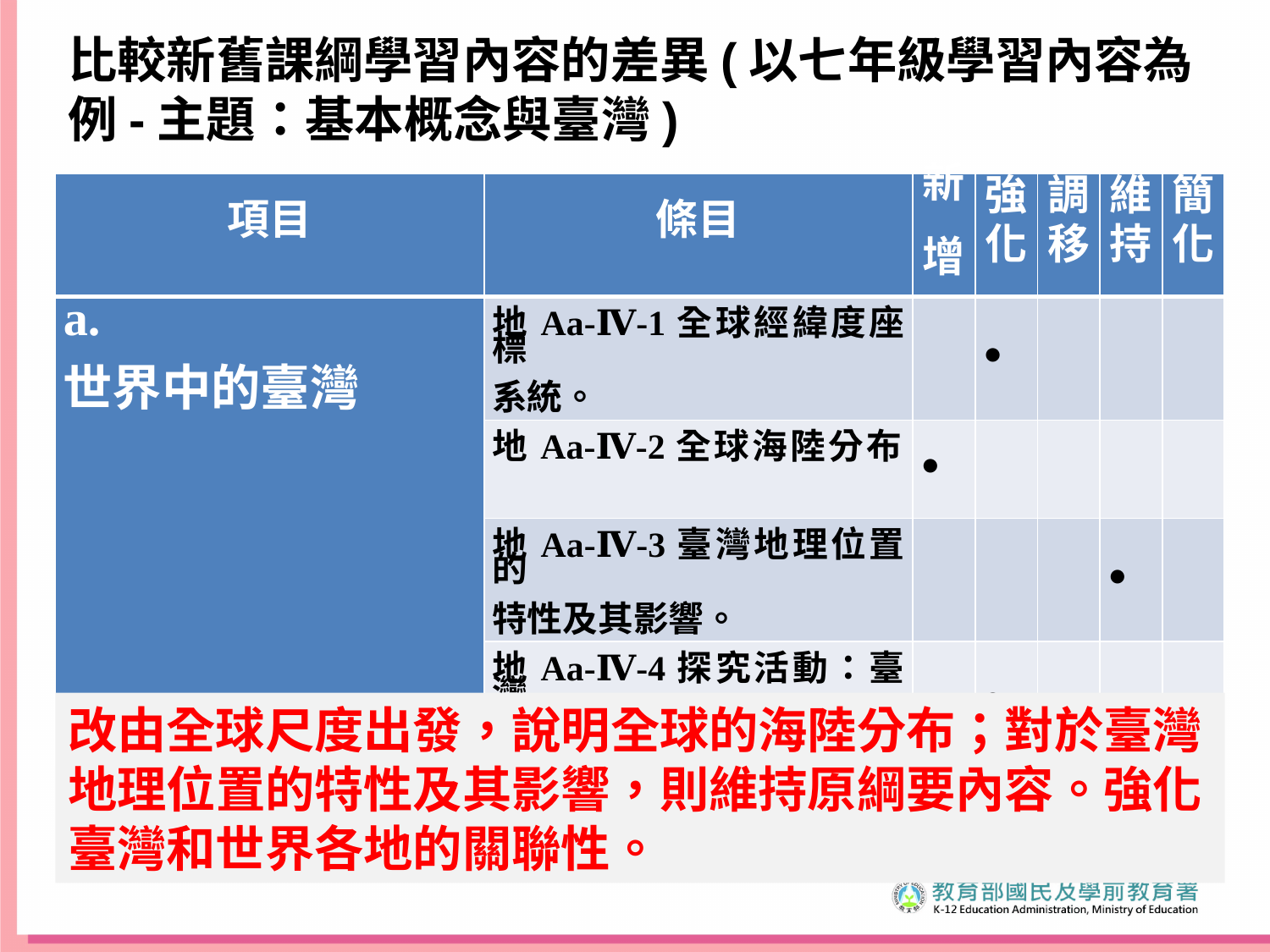

比較新舊課綱學習內容的差異(以七年級學習內容為例-主題：基本概念與臺灣)

| 項目 | 條目 | 新 增 | 強 化 | 調 移 | 維 持 | 簡 化 |
| --- | --- | --- | --- | --- | --- | --- |
| a. 世界中的臺灣 | 地Aa-Ⅳ-1全球經緯度座標 系統。 |  | ● |  |  |  |
|  | 地Aa-Ⅳ-2全球海陸分布。 | ● |  |  |  |  |
|  | 地Aa-Ⅳ-3臺灣地理位置的 特性及其影響。 |  |  |  | ● |  |
|  | 地Aa-Ⅳ-4探究活動：臺灣 和世界各地的關聯性。 |  | ● |  |  |  |

改由全球尺度出發，說明全球的海陸分布；對於臺灣地理位置的特性及其影響，則維持原綱要內容。強化臺灣和世界各地的關聯性。